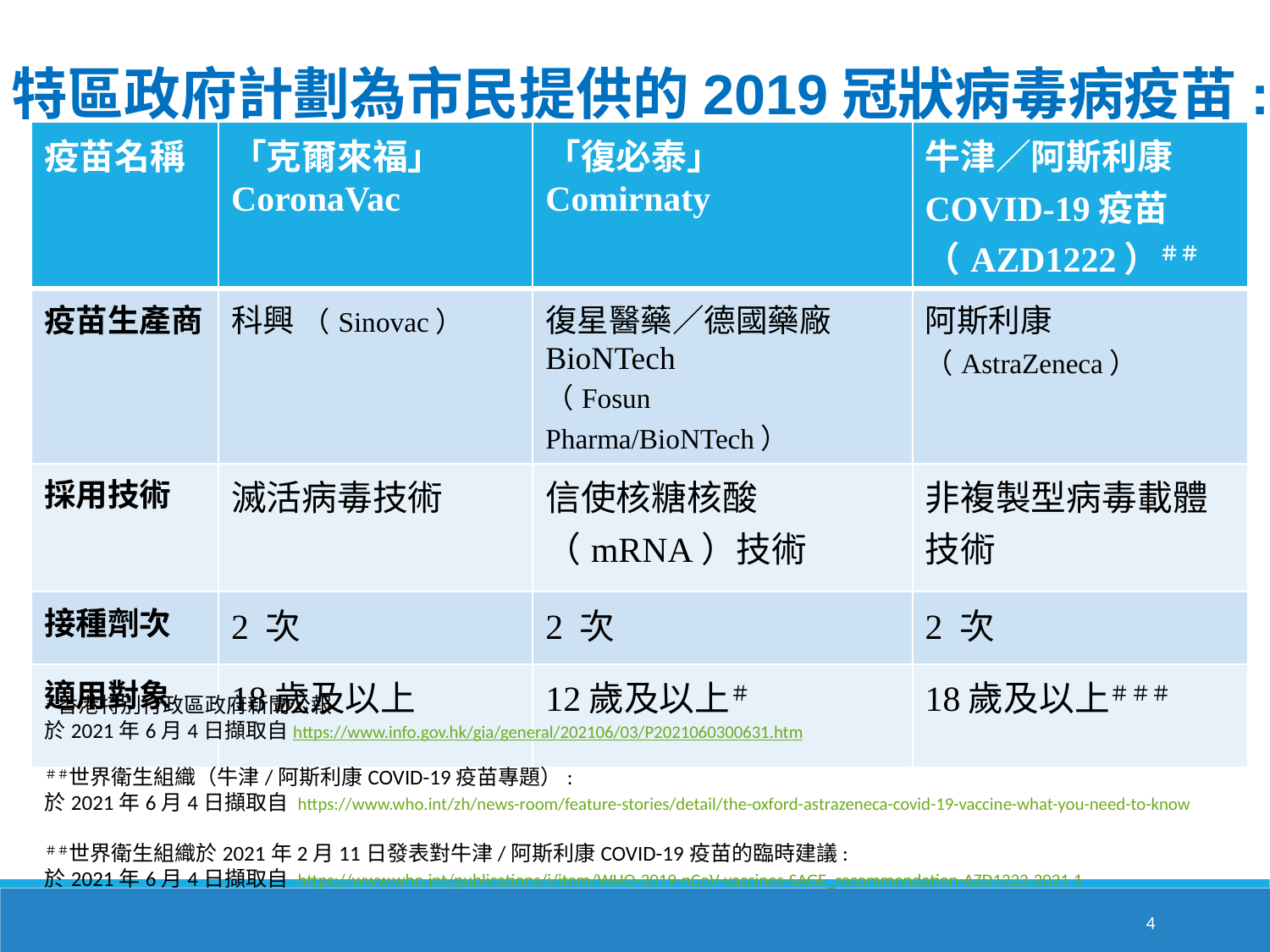

特區政府計劃為市民提供的2019冠狀病毒病疫苗:
| 疫苗名稱 | 「克爾來福」 CoronaVac | 「復必泰」 Comirnaty | 牛津／阿斯利康COVID-19疫苗（AZD1222）＃＃ |
| --- | --- | --- | --- |
| 疫苗生產商 | 科興 （Sinovac） | 復星醫藥／德國藥廠BioNTech （Fosun Pharma/BioNTech） | 阿斯利康（AstraZeneca） |
| 採用技術 | 滅活病毒技術 | 信使核糖核酸（mRNA）技術 | 非複製型病毒載體技術 |
| 接種劑次 | 2 次 | 2 次 | 2 次 |
| 適用對象 | 18歲及以上 | 12歲及以上＃ | 18歲及以上＃＃＃ |
＃香港特別行政區政府新聞公報
於2021年6月4日擷取自https://www.info.gov.hk/gia/general/202106/03/P2021060300631.htm

＃＃世界衛生組織（牛津/阿斯利康COVID-19疫苗專題）:
於2021年6月4日擷取自 https://www.who.int/zh/news-room/feature-stories/detail/the-oxford-astrazeneca-covid-19-vaccine-what-you-need-to-know

＃＃世界衛生組織於2021年2月11日發表對牛津/阿斯利康COVID-19疫苗的臨時建議:
於2021年6月4日擷取自 https://www.who.int/publications/i/item/WHO-2019-nCoV-vaccines-SAGE_recommendation-AZD1222-2021.1

4